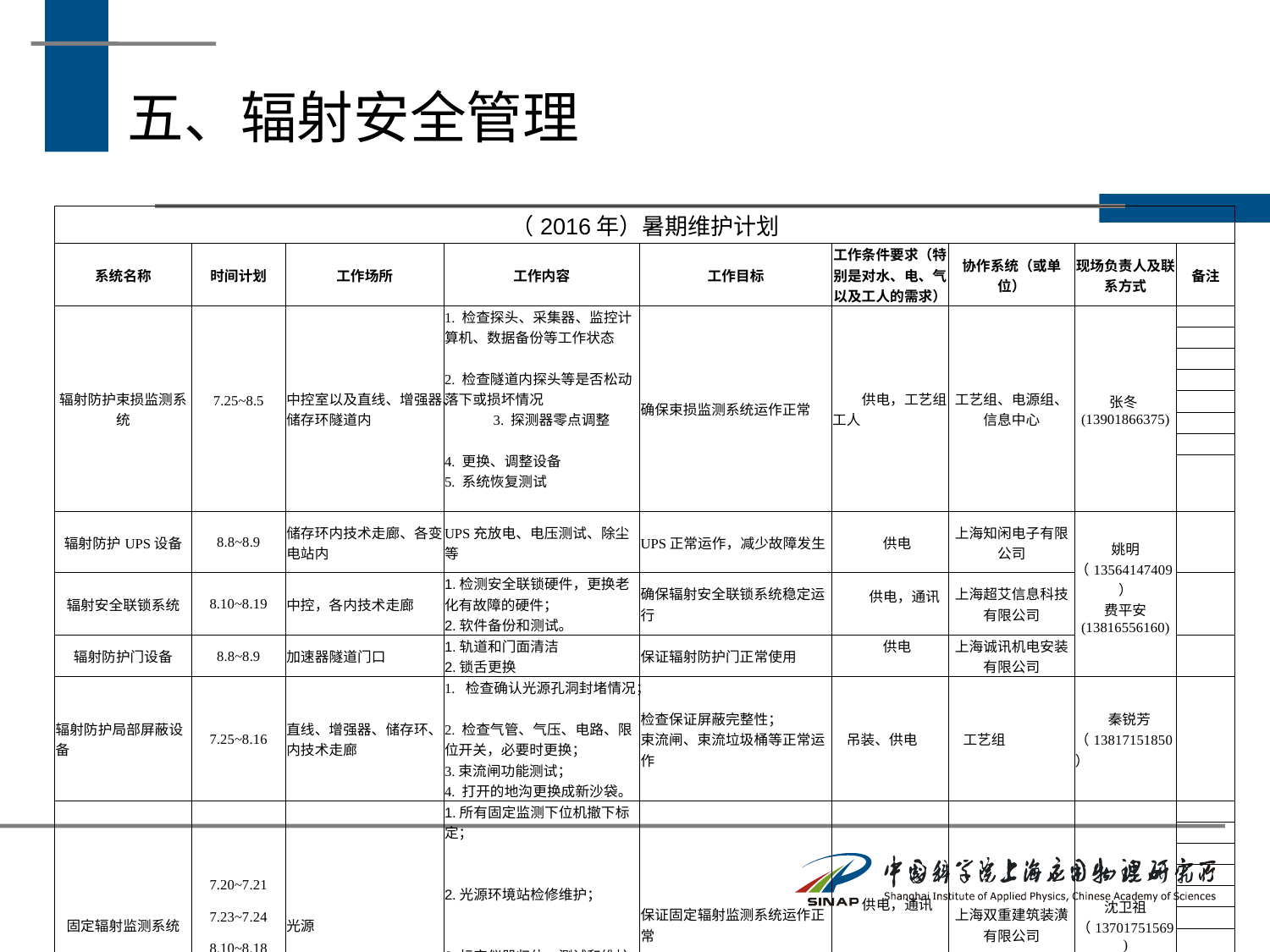

# 五、辐射安全管理
| （2016年）暑期维护计划 |  |  |  |  |  |  |  |  |
| --- | --- | --- | --- | --- | --- | --- | --- | --- |
| 系统名称 | 时间计划 | 工作场所 | 工作内容 | 工作目标 | 工作条件要求（特别是对水、电、气以及工人的需求） | 协作系统（或单位） | 现场负责人及联系方式 | 备注 |
| 辐射防护束损监测系统 | 7.25~8.5 | 中控室以及直线、增强器、储存环隧道内 | 1. 检查探头、采集器、监控计算机、数据备份等工作状态 2. 检查隧道内探头等是否松动落下或损坏情况 3. 探测器零点调整 4. 更换、调整设备 5. 系统恢复测试 | 确保束损监测系统运作正常 | 供电，工艺组工人 | 工艺组、电源组、信息中心 | 张冬(13901866375) |  |
|  |  |  |  |  |  |  |  |  |
|  |  |  |  |  |  |  |  |  |
|  |  |  |  |  |  |  |  |  |
|  |  |  |  |  |  |  |  |  |
|  |  |  |  |  |  |  |  |  |
|  |  |  |  |  |  |  |  |  |
|  |  |  |  |  |  |  |  |  |
| 辐射防护UPS设备 | 8.8~8.9 | 储存环内技术走廊、各变电站内 | UPS充放电、电压测试、除尘等 | UPS正常运作，减少故障发生 | 供电 | 上海知闲电子有限公司 | 姚明（13564147409） 费平安 (13816556160) |  |
| 辐射安全联锁系统 | 8.10~8.19 | 中控，各内技术走廊 | 1.检测安全联锁硬件，更换老化有故障的硬件； 2.软件备份和测试。 | 确保辐射安全联锁系统稳定运行 | 供电，通讯 | 上海超艾信息科技有限公司 |  |  |
| 辐射防护门设备 | 8.8~8.9 | 加速器隧道门口 | 1.轨道和门面清洁 2.锁舌更换 | 保证辐射防护门正常使用 | 供电 | 上海诚讯机电安装有限公司 |  |  |
| 辐射防护局部屏蔽设备 | 7.25~8.16 | 直线、增强器、储存环、内技术走廊 | 1.  检查确认光源孔洞封堵情况； 2. 检查气管、气压、电路、限位开关，必要时更换； 3.束流闸功能测试； 4. 打开的地沟更换成新沙袋。 | 检查保证屏蔽完整性； 束流闸、束流垃圾桶等正常运作 | 吊装、供电 | 工艺组 | 秦锐芳（13817151850） |  |
| 固定辐射监测系统 | 7.20~7.21 7.23~7.24 8.10~8.18 | 光源 | 1.所有固定监测下位机撤下标定； 2.光源环境站检修维护； 3.标定仪器归位，测试和维护； 4.剂量联锁参数监测服务器、上位机、PLC维护； 5.固定监测功能测试。 | 保证固定辐射监测系统运作正常 | 供电，通讯 | 上海双重建筑装潢有限公司 | 沈卫祖 （13701751569) |  |
|  |  |  |  |  |  |  |  |  |
|  |  |  |  |  |  |  |  |  |
|  |  |  |  |  |  |  |  |  |
|  |  |  |  |  |  |  |  |  |
|  |  |  |  |  |  |  |  |  |
|  |  |  |  |  |  |  |  |  |